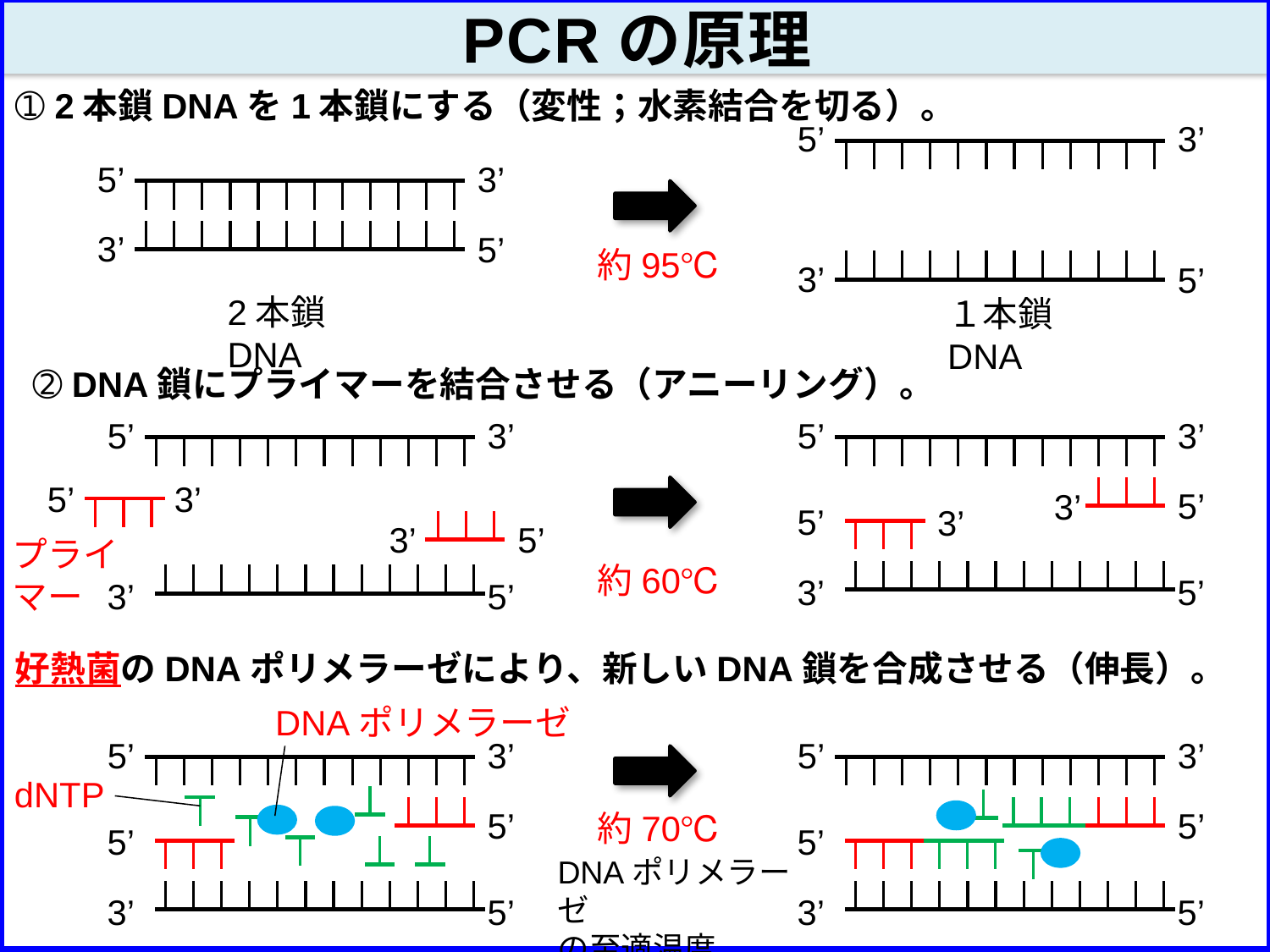

PCRの原理
➀ 2本鎖DNAを1本鎖にする（変性；水素結合を切る）。
5’
3’
3’
5’
5’
3’
3’
5’

約95℃

2本鎖DNA
１本鎖DNA
➁ DNA鎖にプライマーを結合させる（アニーリング）。
5’
3’
5’
3’
5’
5’
3’
5’
3’
3’
3’
5’

約60℃
5’
3’
プライマー
3’
5’
③ 好熱菌のDNAポリメラーゼにより、新しいDNA鎖を合成させる（伸長）。
DNAポリメラーゼ
5’
3’
5’
5’
3’
5’
5’
3’

約70℃
dNTP

5’

5’

DNAポリメラーゼ
の至適温度
3’
5’